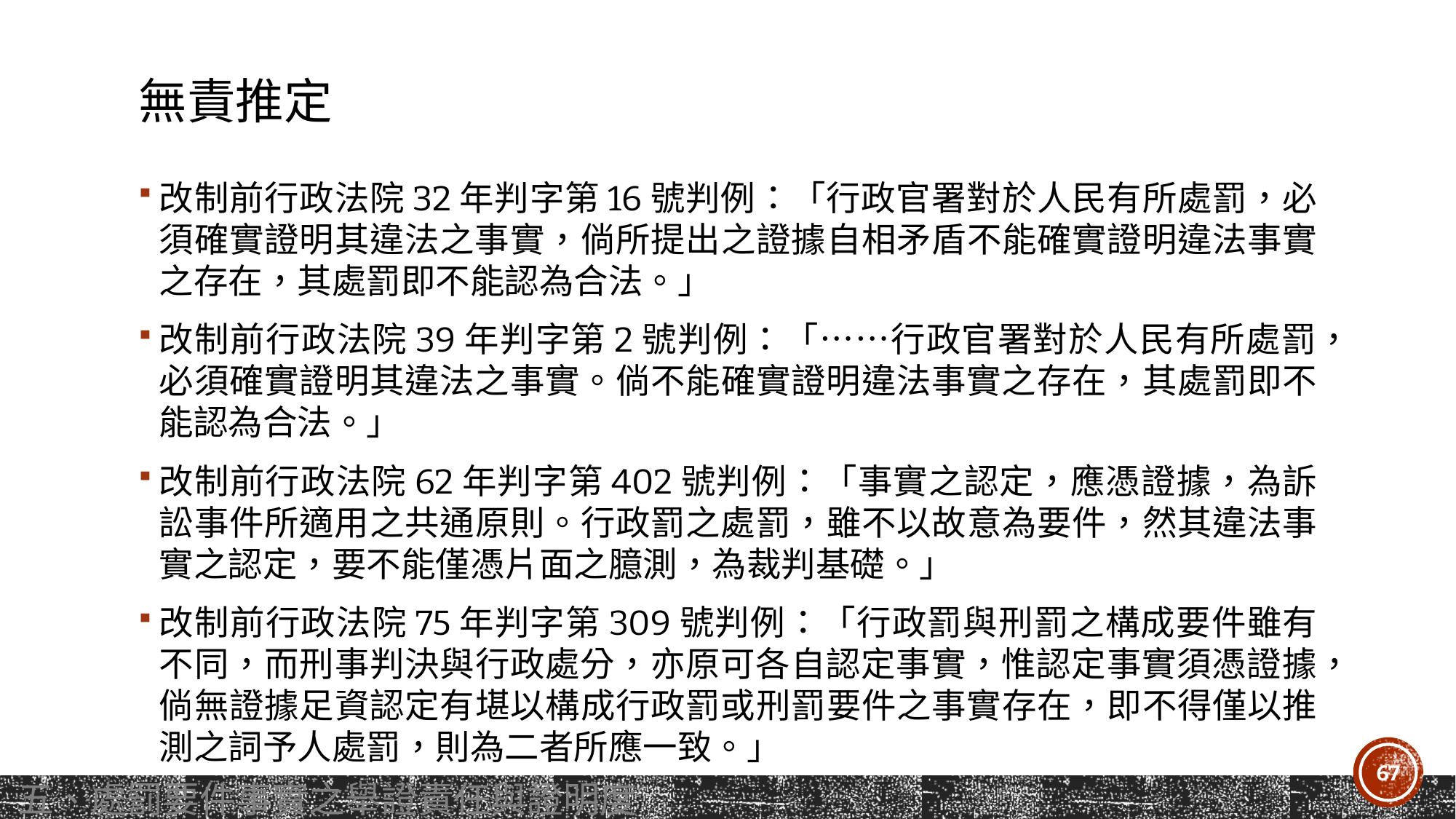

# 無責推定
改制前行政法院32年判字第16號判例：「行政官署對於人民有所處罰，必須確實證明其違法之事實，倘所提出之證據自相矛盾不能確實證明違法事實之存在，其處罰即不能認為合法。」
改制前行政法院39年判字第2號判例：「……行政官署對於人民有所處罰，必須確實證明其違法之事實。倘不能確實證明違法事實之存在，其處罰即不能認為合法。」
改制前行政法院62年判字第402號判例：「事實之認定，應憑證據，為訴訟事件所適用之共通原則。行政罰之處罰，雖不以故意為要件，然其違法事實之認定，要不能僅憑片面之臆測，為裁判基礎。」
改制前行政法院75年判字第309號判例：「行政罰與刑罰之構成要件雖有不同，而刑事判決與行政處分，亦原可各自認定事實，惟認定事實須憑證據，倘無證據足資認定有堪以構成行政罰或刑罰要件之事實存在，即不得僅以推測之詞予人處罰，則為二者所應一致。」
67